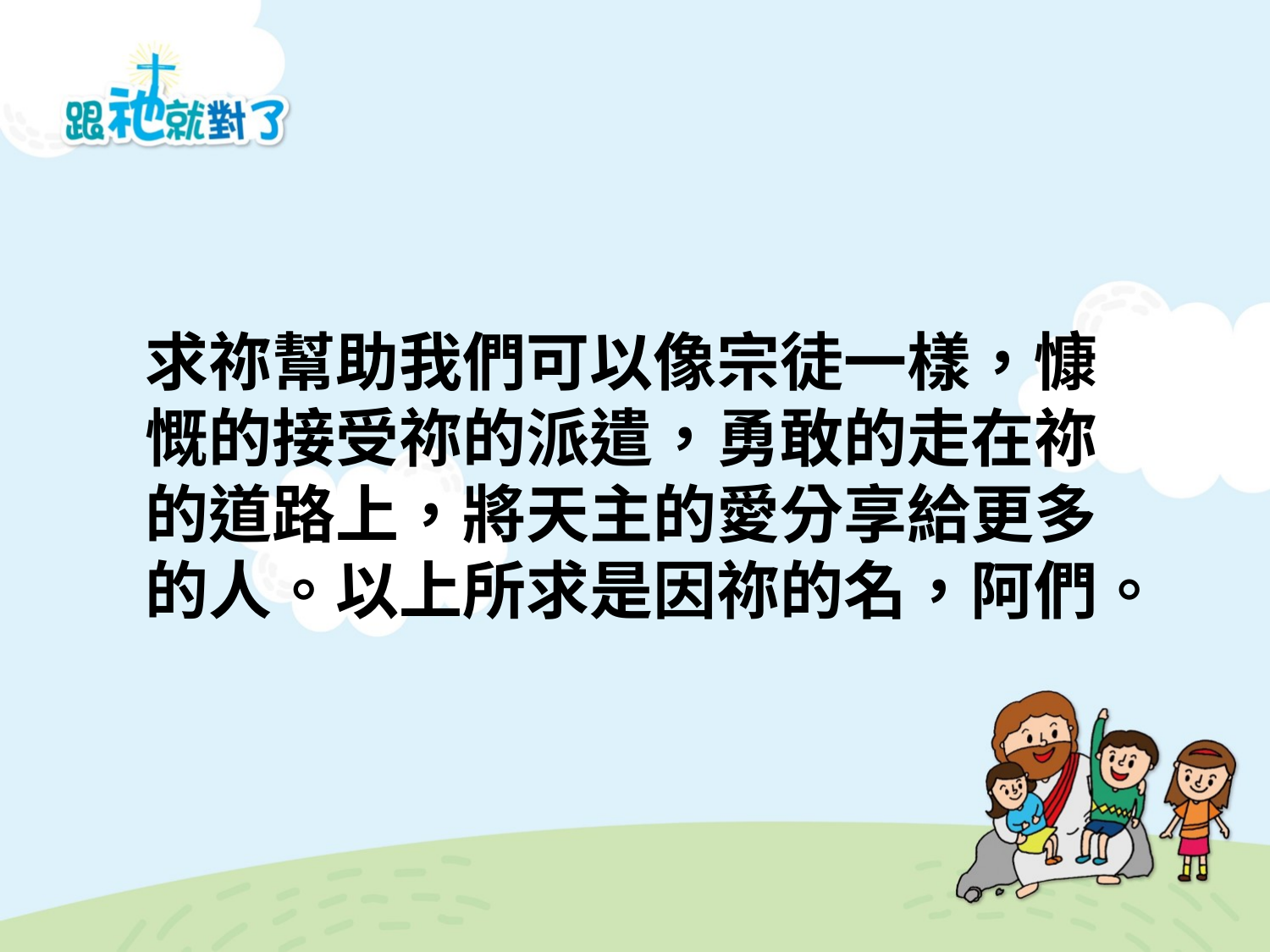

求祢幫助我們可以像宗徒一樣，慷慨的接受祢的派遣，勇敢的走在祢的道路上，將天主的愛分享給更多的人。以上所求是因祢的名，阿們。